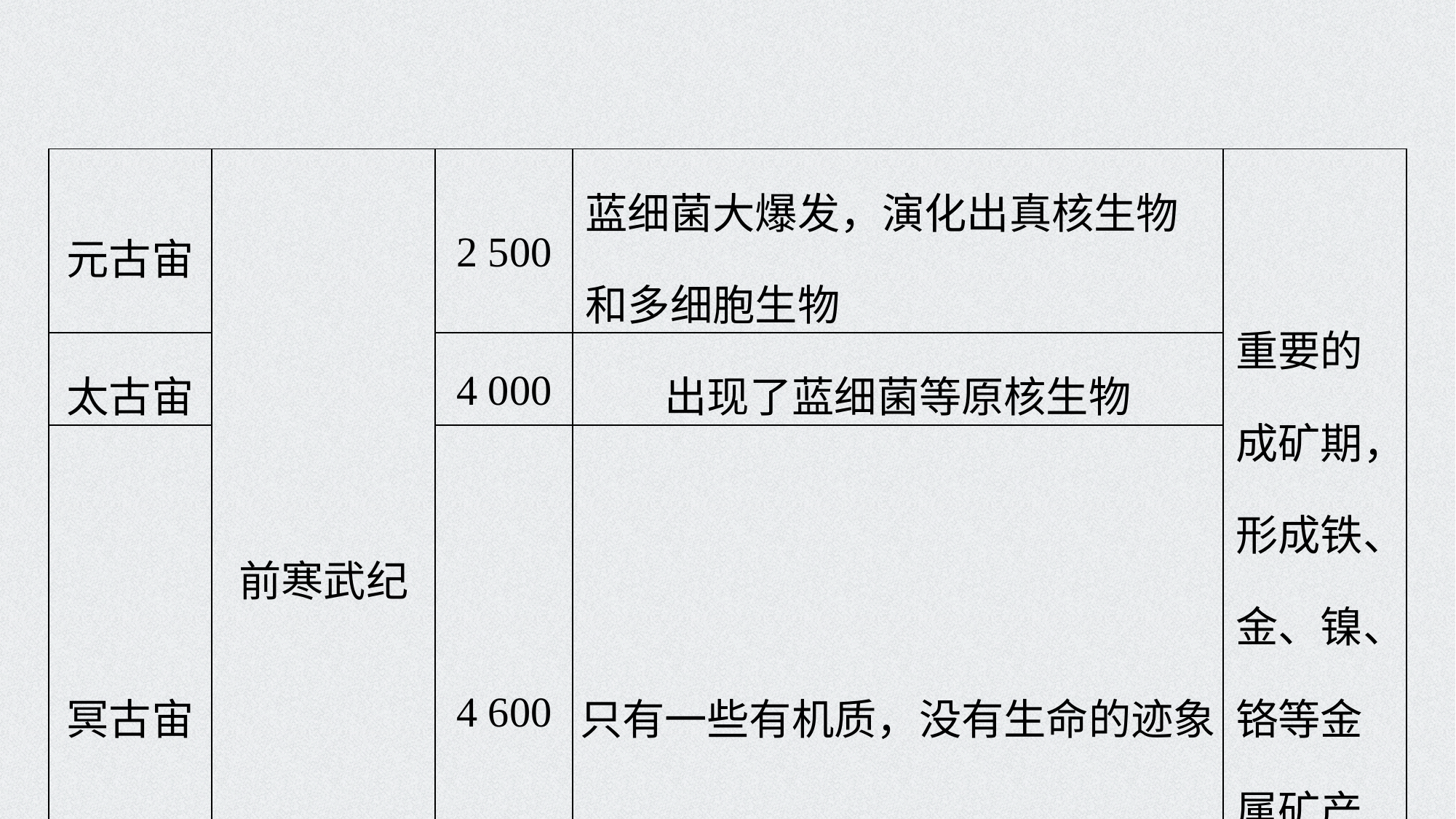

| 元古宙 | 前寒武纪 | 2 500 | 蓝细菌大爆发，演化出真核生物和多细胞生物 | 重要的成矿期，形成铁、金、镍、铬等金属矿产 |
| --- | --- | --- | --- | --- |
| 太古宙 |  | 4 000 | 出现了蓝细菌等原核生物 |  |
| 冥古宙 |  | 4 600 | 只有一些有机质，没有生命的迹象 |  |